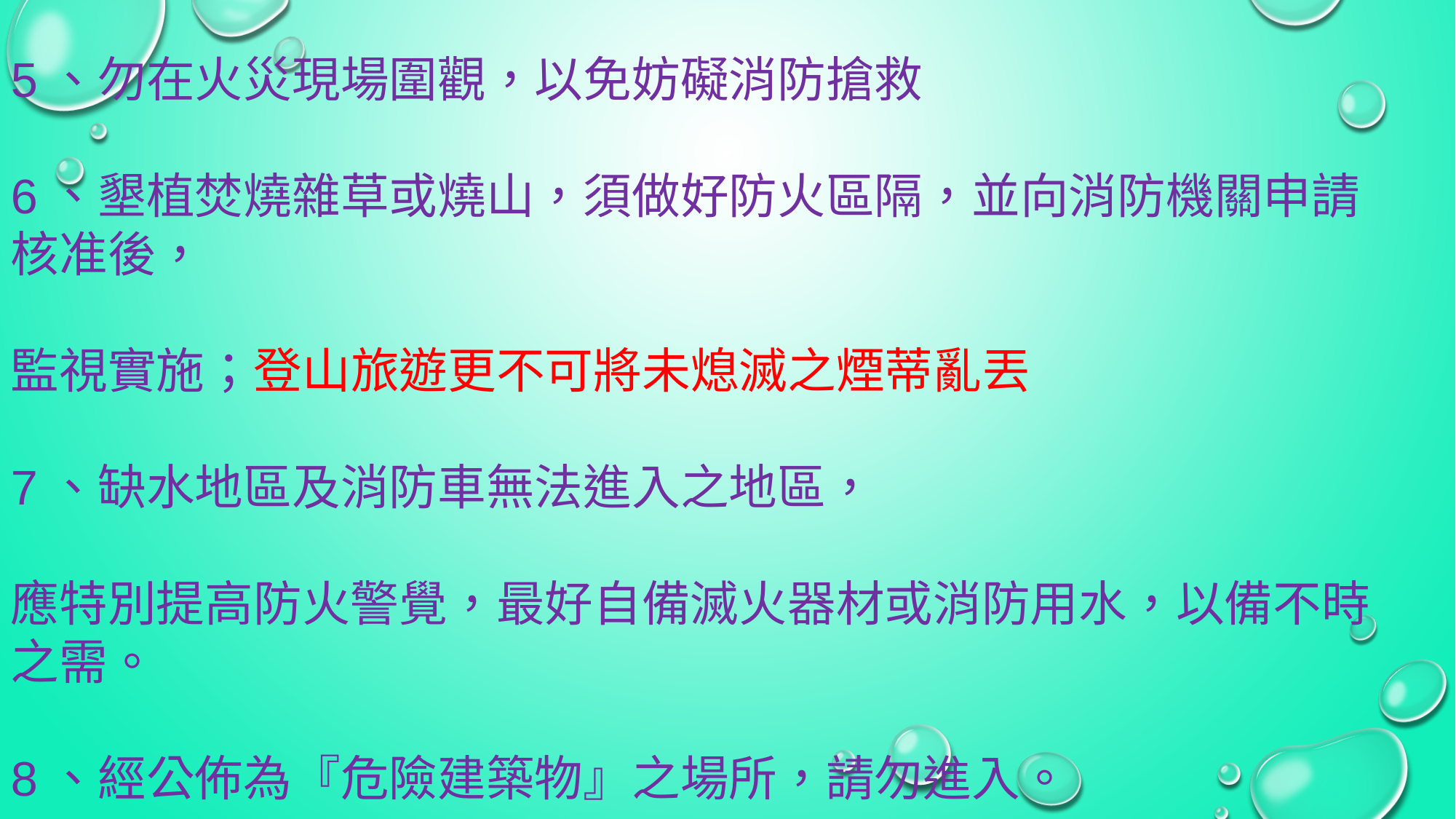

5、勿在火災現場圍觀，以免妨礙消防搶救

6、墾植焚燒雜草或燒山，須做好防火區隔，並向消防機關申請核准後，

監視實施；登山旅遊更不可將未熄滅之煙蒂亂丟

7、缺水地區及消防車無法進入之地區，

應特別提高防火警覺，最好自備滅火器材或消防用水，以備不時之需。

8、經公佈為『危險建築物』之場所，請勿進入。